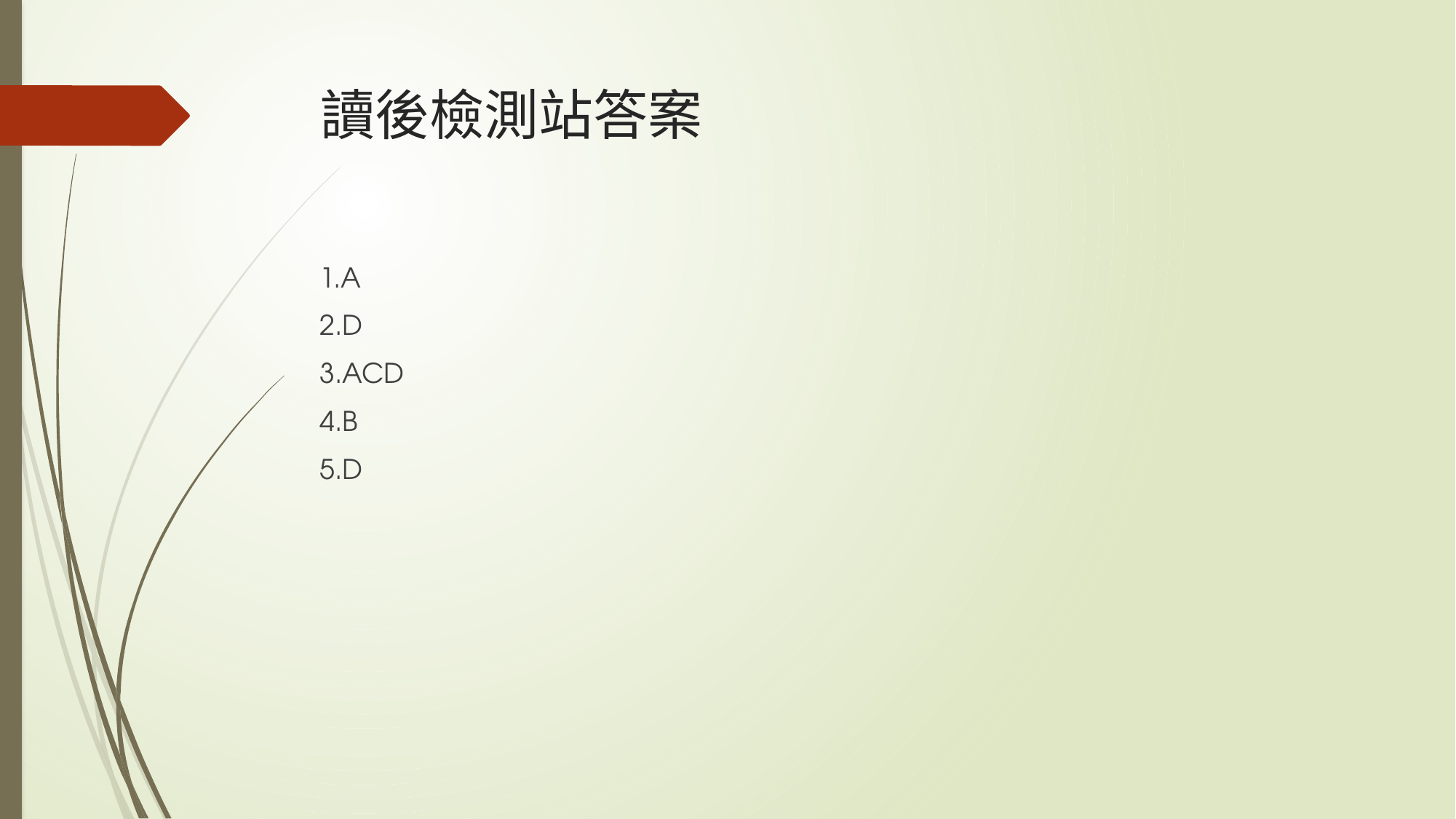

# 讀後檢測站答案
1.A
2.D
3.ACD
4.B
5.D